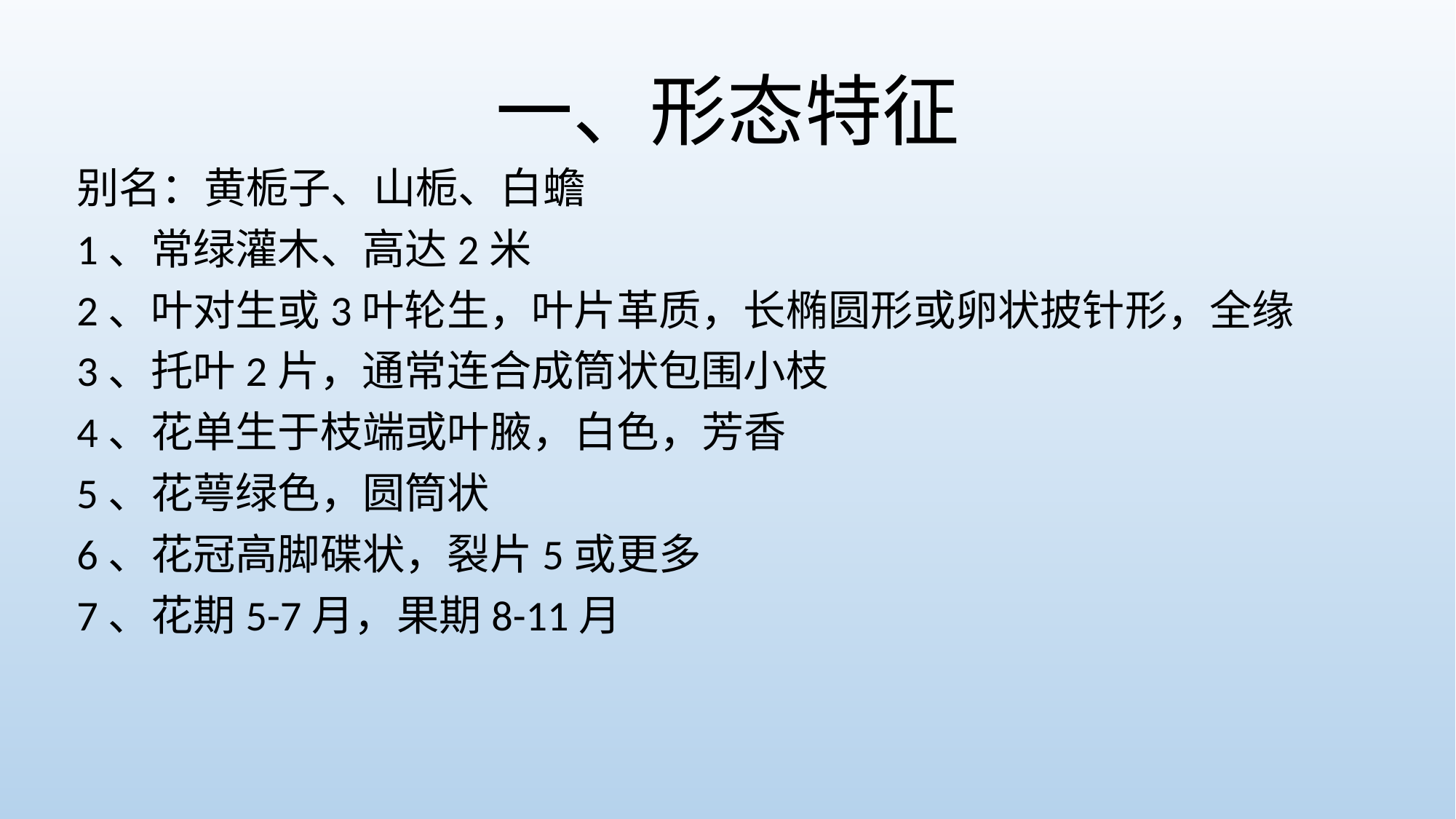

# 一、形态特征
别名：黄栀子、山栀、白蟾
1、常绿灌木、高达2米
2、叶对生或3叶轮生，叶片革质，长椭圆形或卵状披针形，全缘
3、托叶2片，通常连合成筒状包围小枝
4、花单生于枝端或叶腋，白色，芳香
5、花萼绿色，圆筒状
6、花冠高脚碟状，裂片5或更多
7、花期5-7月，果期8-11月